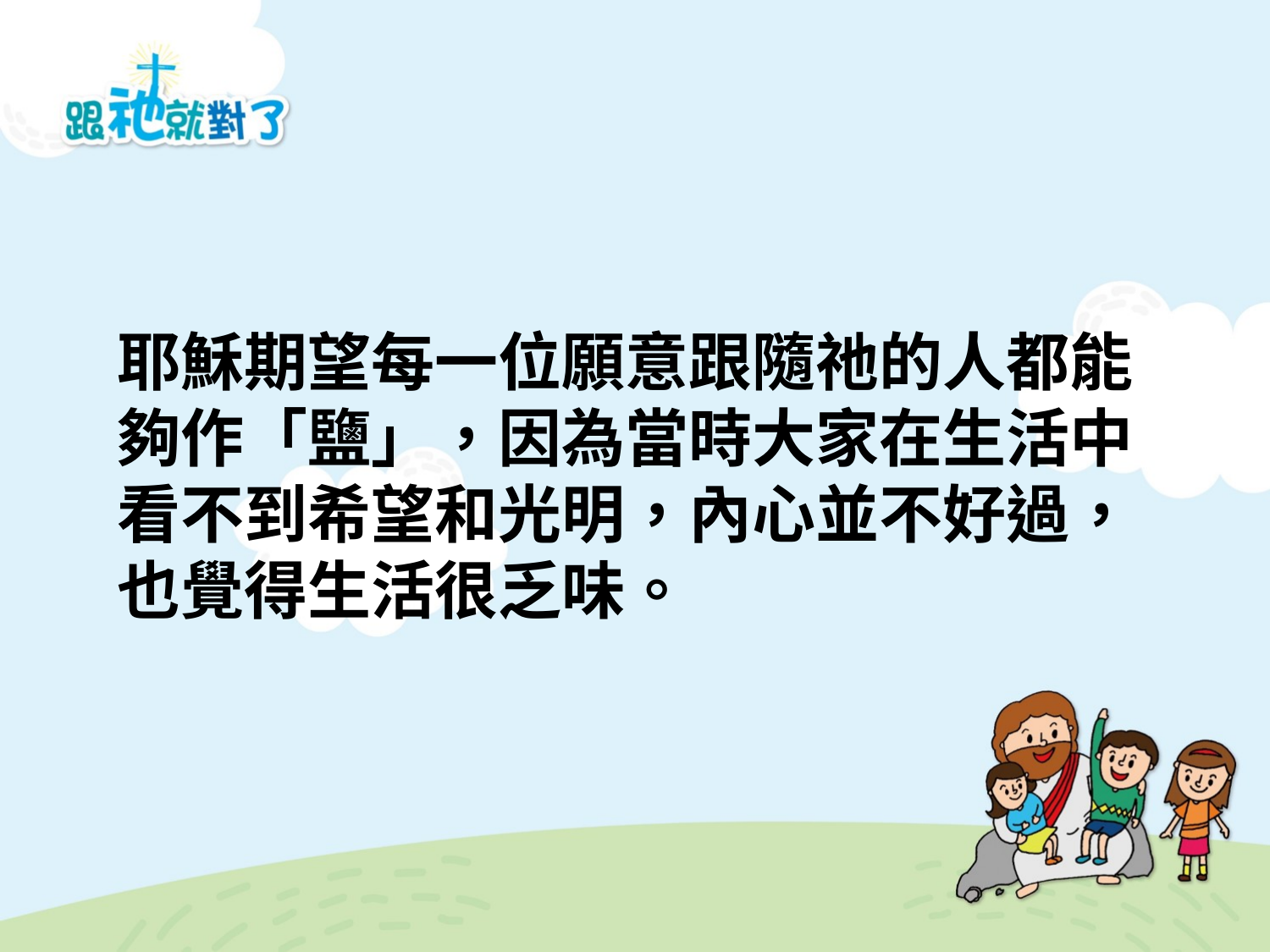

耶穌期望每一位願意跟隨祂的人都能夠作「鹽」，因為當時大家在生活中看不到希望和光明，內心並不好過，也覺得生活很乏味。